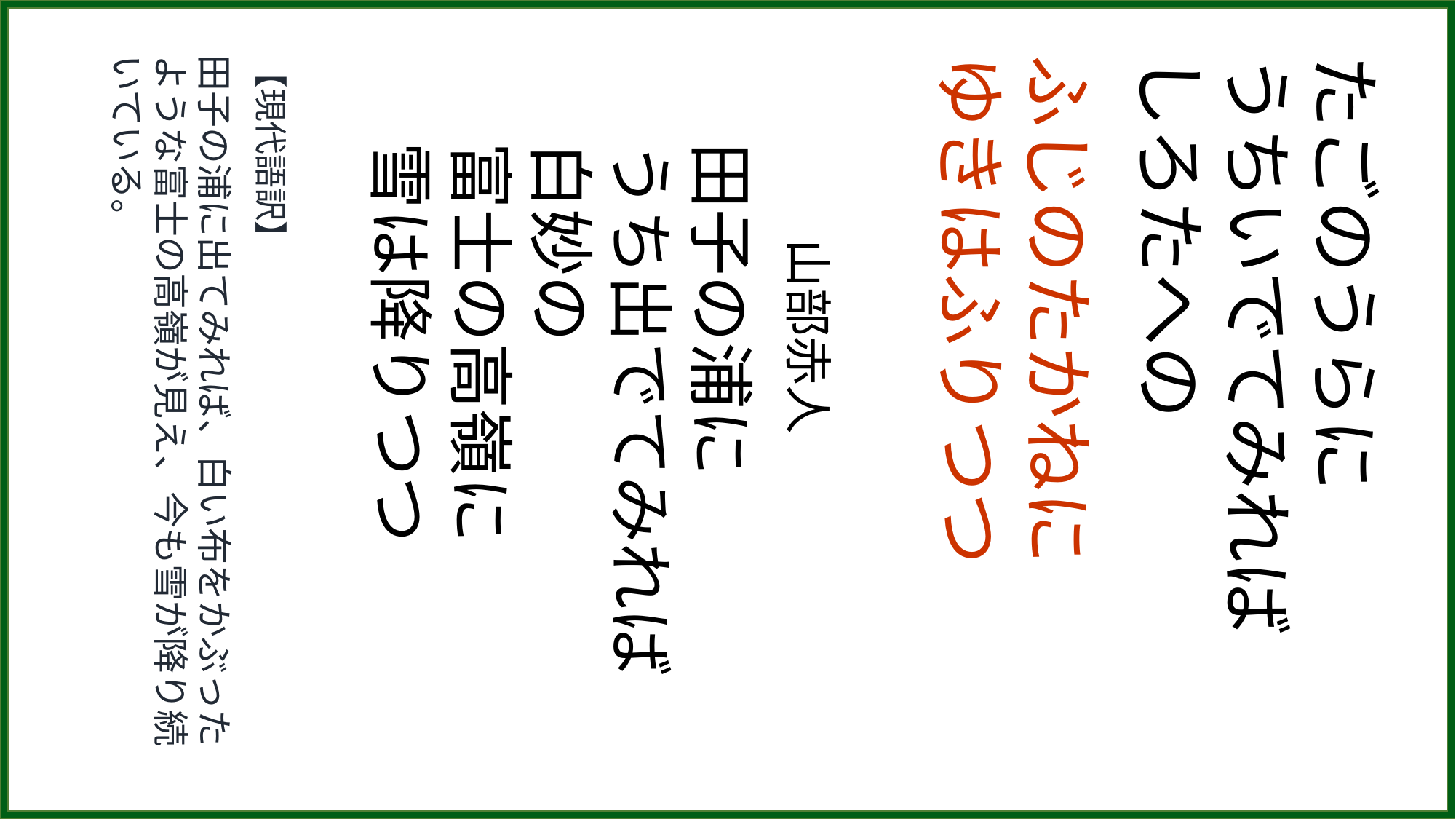

【現代語訳】

田子の浦に出てみれば、白い布をかぶったような富士の高嶺が見え、今も雪が降り続いている。
　　山部赤人

田子の浦に
うち出でてみれば
白妙の
富士の高嶺に
雪は降りつつ
ふじのたかねに
ゆきはふりつつ
たごのうらに
うちいでてみれば
しろたへの